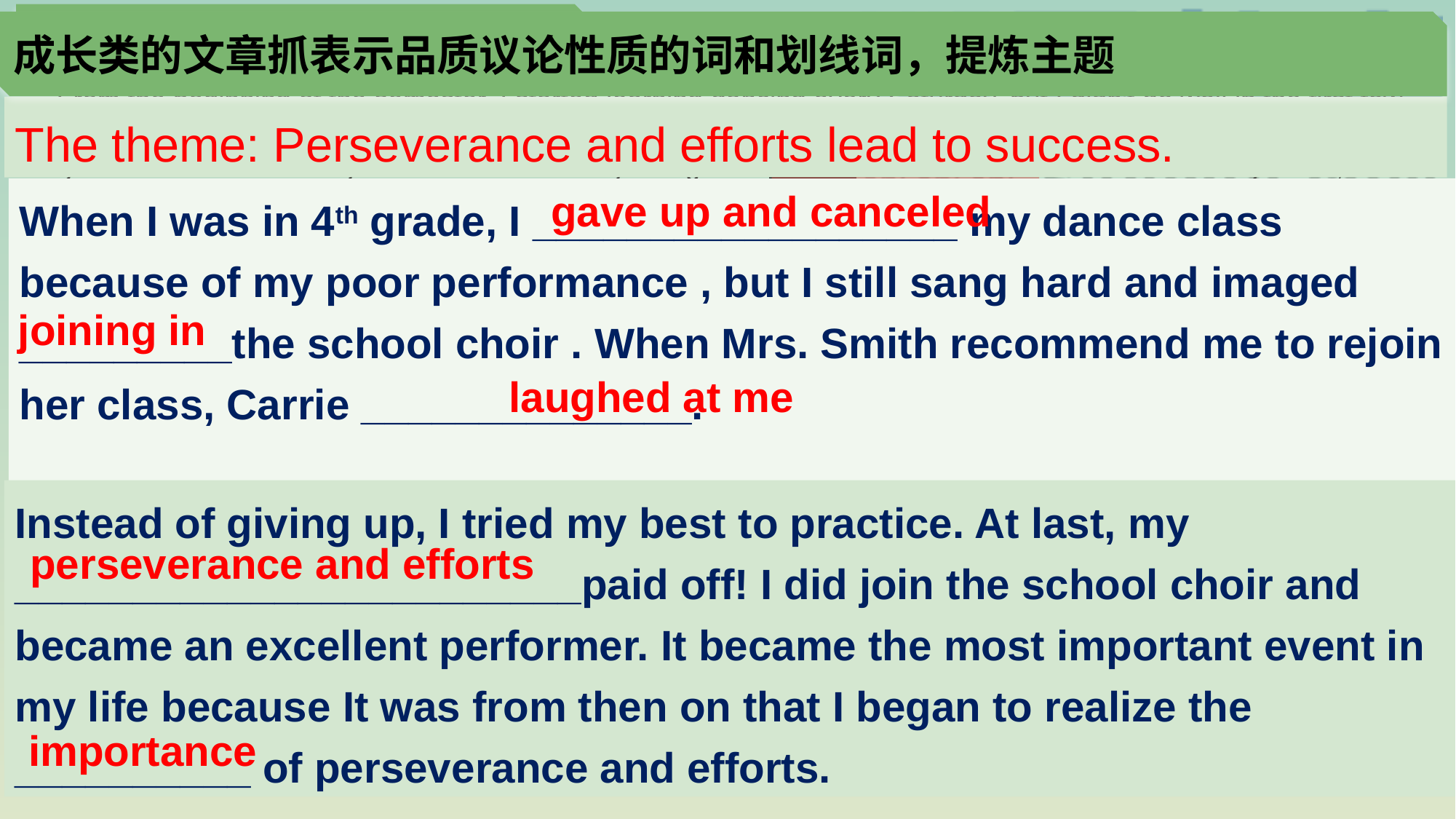

根据语篇类型 把握主题意义
Get the main idea and the theme:
      Looking back at my life, I found that the most important event occurred when I was in 4th grade.
      From the beginning of the semester, I started learning dancing every Saturday, but I didn't do well in the first few months. Mrs. Smith, my dancing teacher, also my music teacher in my school, kept teaching me and helped me with every movement But it always enhanced too slowly. I began to give up and canceled this class. Few days later, we had a music class at school. We sang songs while Mrs. Smith was playing piano. The beautiful melody suffused (the whole classroom. Everyone was very earnest, looking up the teacher and following the rhythm. Although I was not good at singing, I was singing really hard. All the things in this classroom seemed very harmonious.
     We had a free class after singing. We just sat on our chairs and talked to each other. And Mrs. Smith started to talk about the school choir that she led very well.
      I've seen some members before, who are excellent and graceful. I was imagining if one day I join in the school choir that will be really awesome: we have competitions every month; we do great performance every time; we get popular in our school. Those were just my imagination. I don't think one day I can be one of the dancers. Just then, Mrs. Smith said my name in the class, "Angelina was in my dancing class. She was really hard-working and tough.
I hope she could rejoin in my class and practice more to be a member of the school choir."
      Everyone turned back and looked at me with amazed face. I flushed tomato red. Mrs. Smith was pleased to laugh. We had a really silent moment. And then the bell rang, the students began to leave. There's a girl walking up to me with some of her friends. Her name is Carrie, who is a piano player and also recommended to join the school choir. She faced me, and said to her friends: "Do you think she really can join the school choir? It's unbelievable!” Her friends threw her a faint smile. I didn't even react for this brief moment, and they left.

Paragraph1:  Within the time, I felt that there's a strong force striking my pride.
Paragraph 2:  Finally, because of my perseverance and efforts, I joined the school choir.
成长类的文章抓表示品质议论性质的词和划线词，提炼主题

The theme: Perseverance and efforts lead to success.

When I was in 4th grade, I __________________ my dance class because of my poor performance , but I still sang hard and imaged _________the school choir . When Mrs. Smith recommend me to rejoin her class, Carrie ______________.

gave up and canceled
joining in
laughed at me

Instead of giving up, I tried my best to practice. At last, my ________________________paid off! I did join the school choir and became an excellent performer. It became the most important event in my life because It was from then on that I began to realize the __________ of perseverance and efforts.
perseverance and efforts
importance